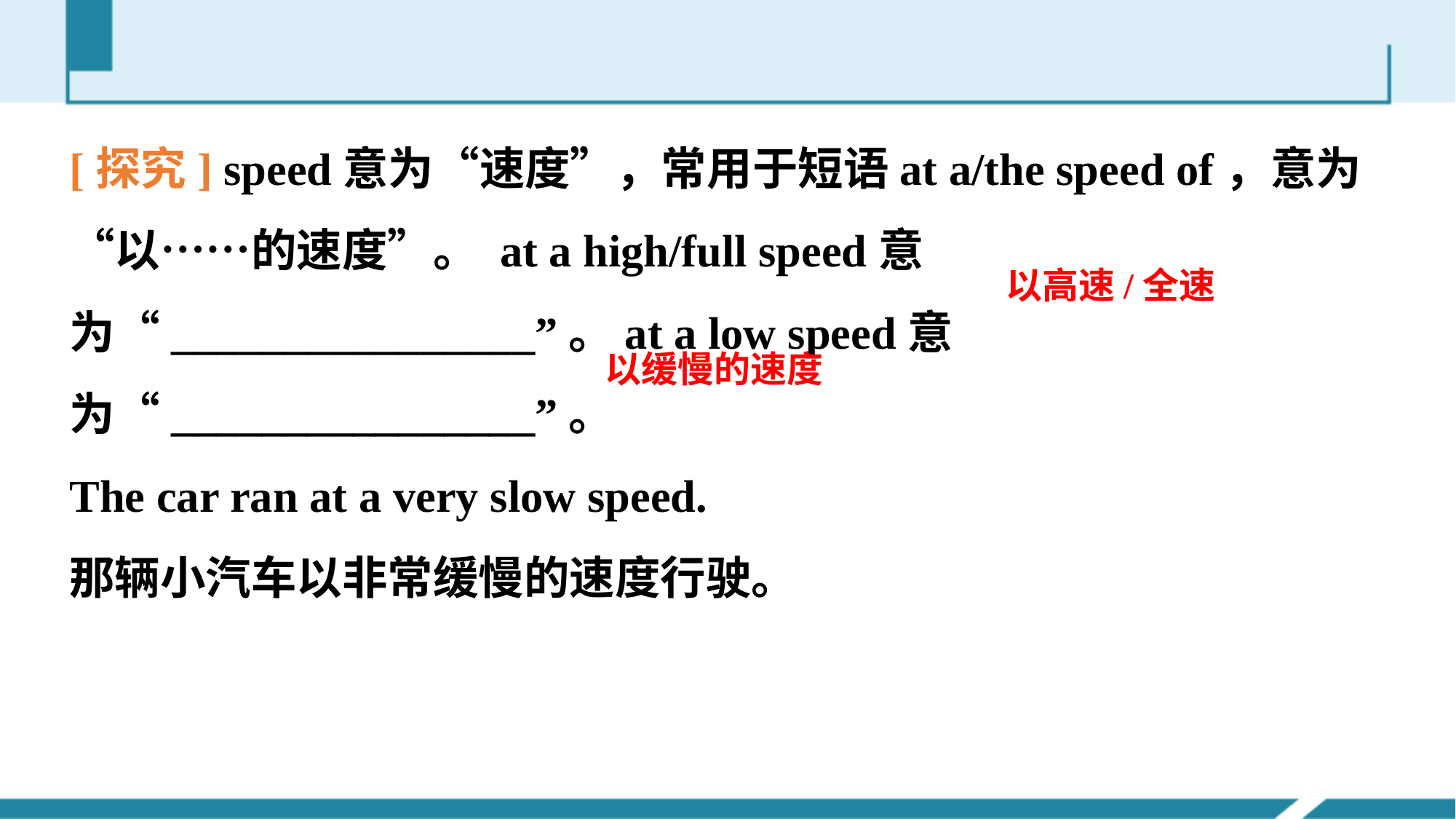

[探究] speed意为“速度”，常用于短语at a/the speed of，意为“以……的速度”。 at a high/full speed意为“________________”。at a low speed意为“________________”。
The car ran at a very slow speed.
那辆小汽车以非常缓慢的速度行驶。
以高速/全速
以缓慢的速度